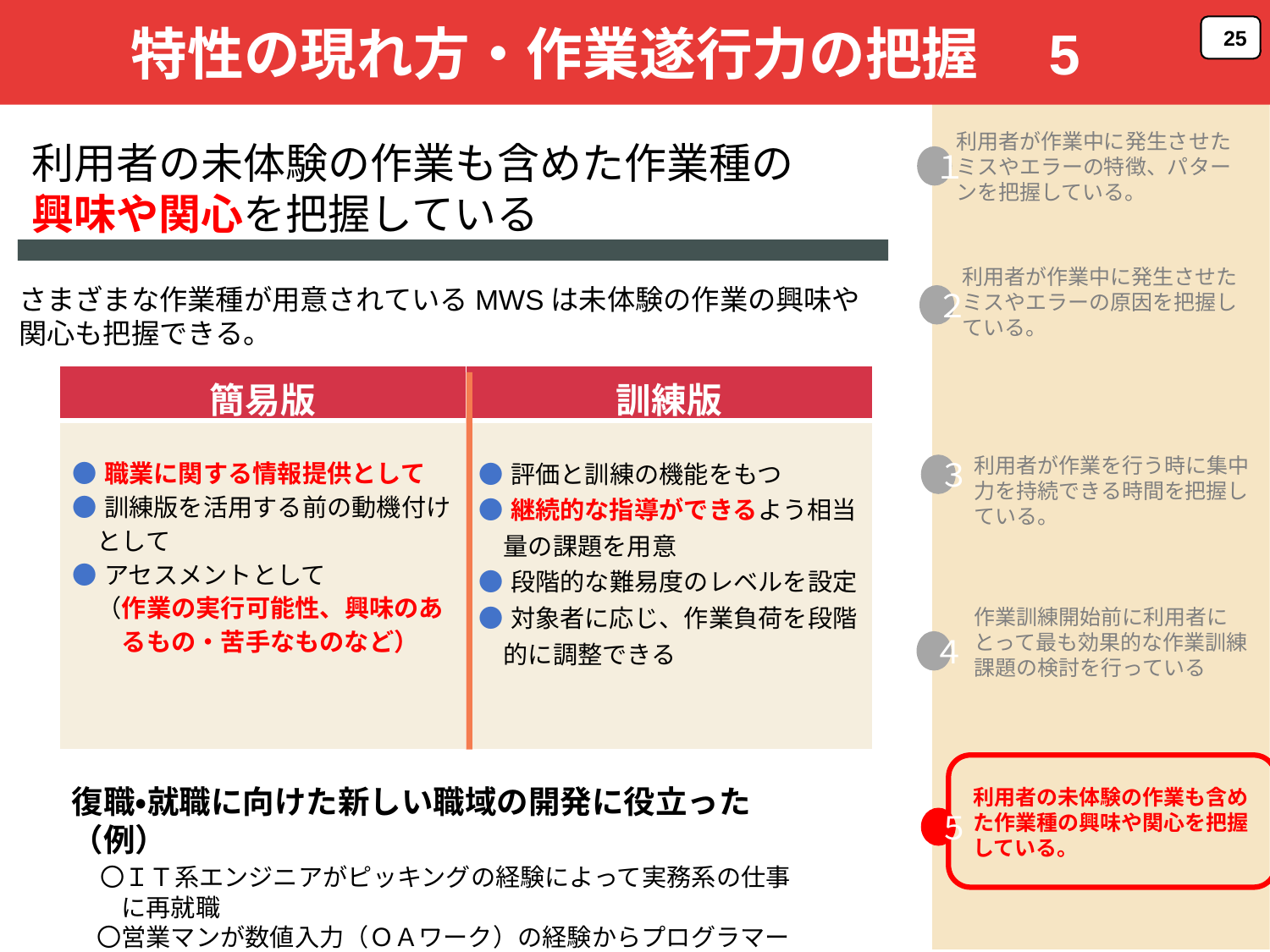

25
特性の現れ方・作業遂行力の把握　5

利用者が作業中に発生させたミスやエラーの特徴、パターンを把握している。
利用者の未体験の作業も含めた作業種の興味や関心を把握している
１
２
３
４
５
利用者が作業を行う時に集中力を持続できる時間を把握している。
作業訓練開始前に利用者にとって最も効果的な作業訓練課題の検討を行っている

利用者の未体験の作業も含めた作業種の興味や関心を把握している。

利用者が作業中に発生させたミスやエラーの原因を把握している。
さまざまな作業種が用意されているMWSは未体験の作業の興味や関心も把握できる。
| 簡易版 | 訓練版 |
| --- | --- |
| ●職業に関する情報提供として ●訓練版を活用する前の動機付け 　として ●アセスメントとして 　（作業の実行可能性、興味のあ 　　るもの・苦手なものなど） | ●評価と訓練の機能をもつ ●継続的な指導ができるよう相当 　量の課題を用意 ●段階的な難易度のレベルを設定 ●対象者に応じ、作業負荷を段階 　的に調整できる |

復職・就職に向けた新しい職域の開発に役立った（例）
　〇ＩＴ系エンジニアがピッキングの経験によって実務系の仕事
　　に再就職
　〇営業マンが数値入力（ＯＡワーク）の経験からプログラマー
　　を目指す。